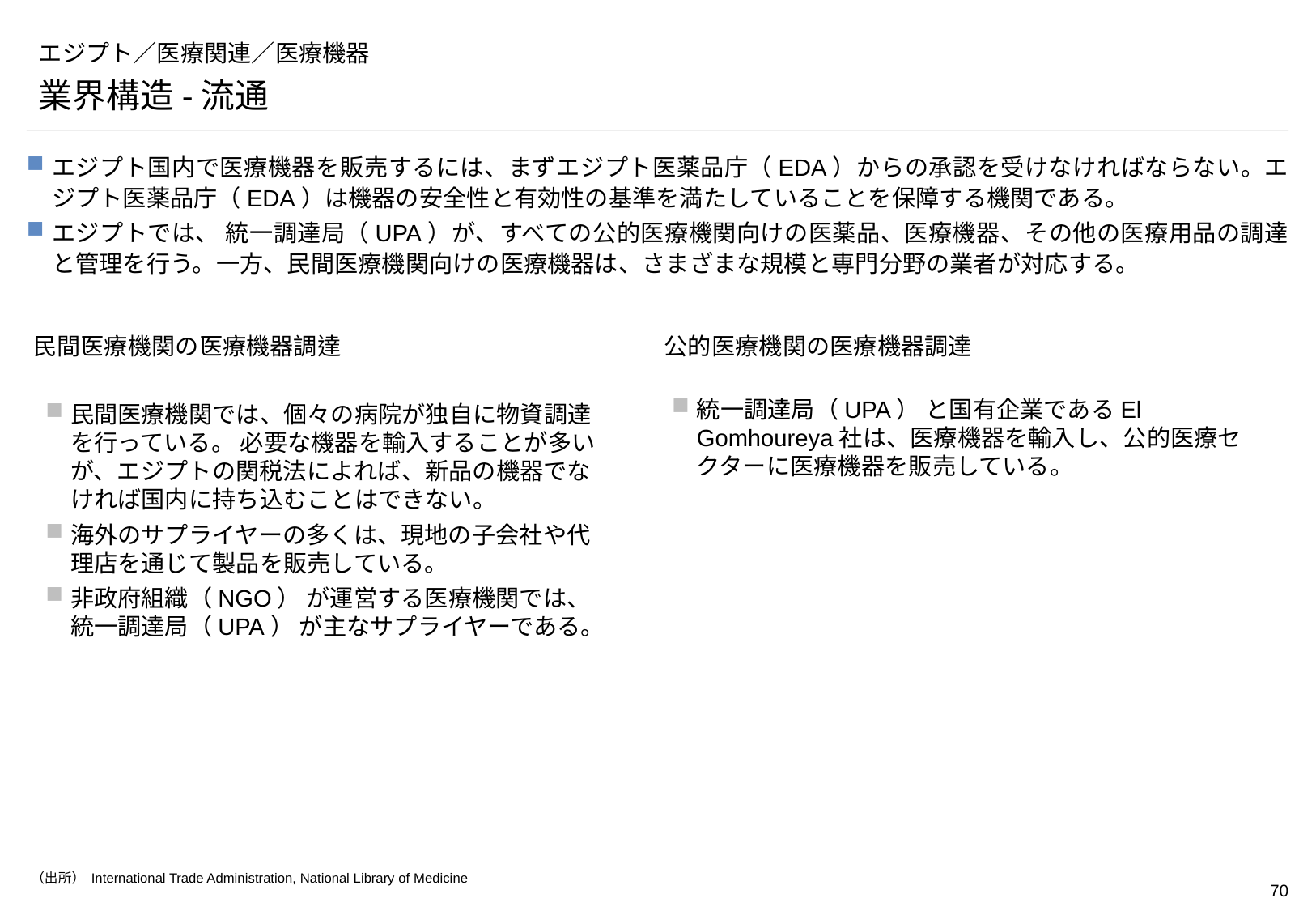

# エジプト／医療関連／医療機器
業界構造-流通
エジプト国内で医療機器を販売するには、まずエジプト医薬品庁（EDA）からの承認を受けなければならない。エジプト医薬品庁（EDA）は機器の安全性と有効性の基準を満たしていることを保障する機関である。
エジプトでは、 統一調達局（UPA）が、すべての公的医療機関向けの医薬品、医療機器、その他の医療用品の調達と管理を行う。一方、民間医療機関向けの医療機器は、さまざまな規模と専門分野の業者が対応する。
民間医療機関の医療機器調達
公的医療機関の医療機器調達
統一調達局（UPA） と国有企業であるEl Gomhoureya社は、医療機器を輸入し、公的医療セクターに医療機器を販売している。
民間医療機関では、個々の病院が独自に物資調達を行っている。 必要な機器を輸入することが多いが、エジプトの関税法によれば、新品の機器でなければ国内に持ち込むことはできない。
海外のサプライヤーの多くは、現地の子会社や代理店を通じて製品を販売している。
非政府組織（NGO） が運営する医療機関では、統一調達局（UPA） が主なサプライヤーである。
（出所） International Trade Administration, National Library of Medicine